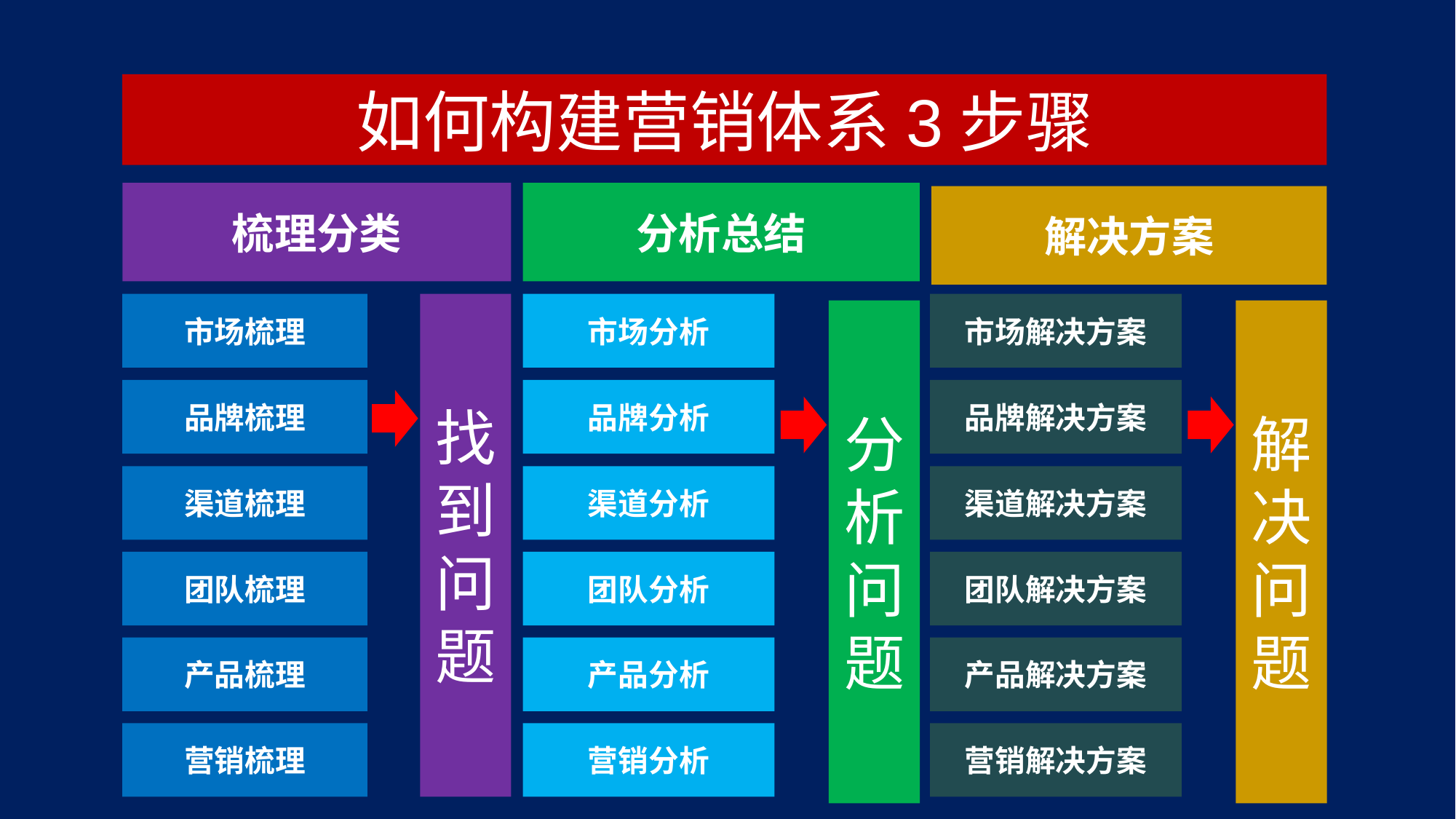

如何构建营销体系3步骤
梳理分类
分析总结
解决方案
找到问题
市场分析
市场解决方案
市场梳理
分析问题
解决问题
品牌分析
品牌解决方案
品牌梳理

渠道分析
渠道解决方案
渠道梳理
团队分析
团队解决方案
团队梳理
产品分析
产品解决方案
产品梳理
营销分析
营销解决方案
营销梳理